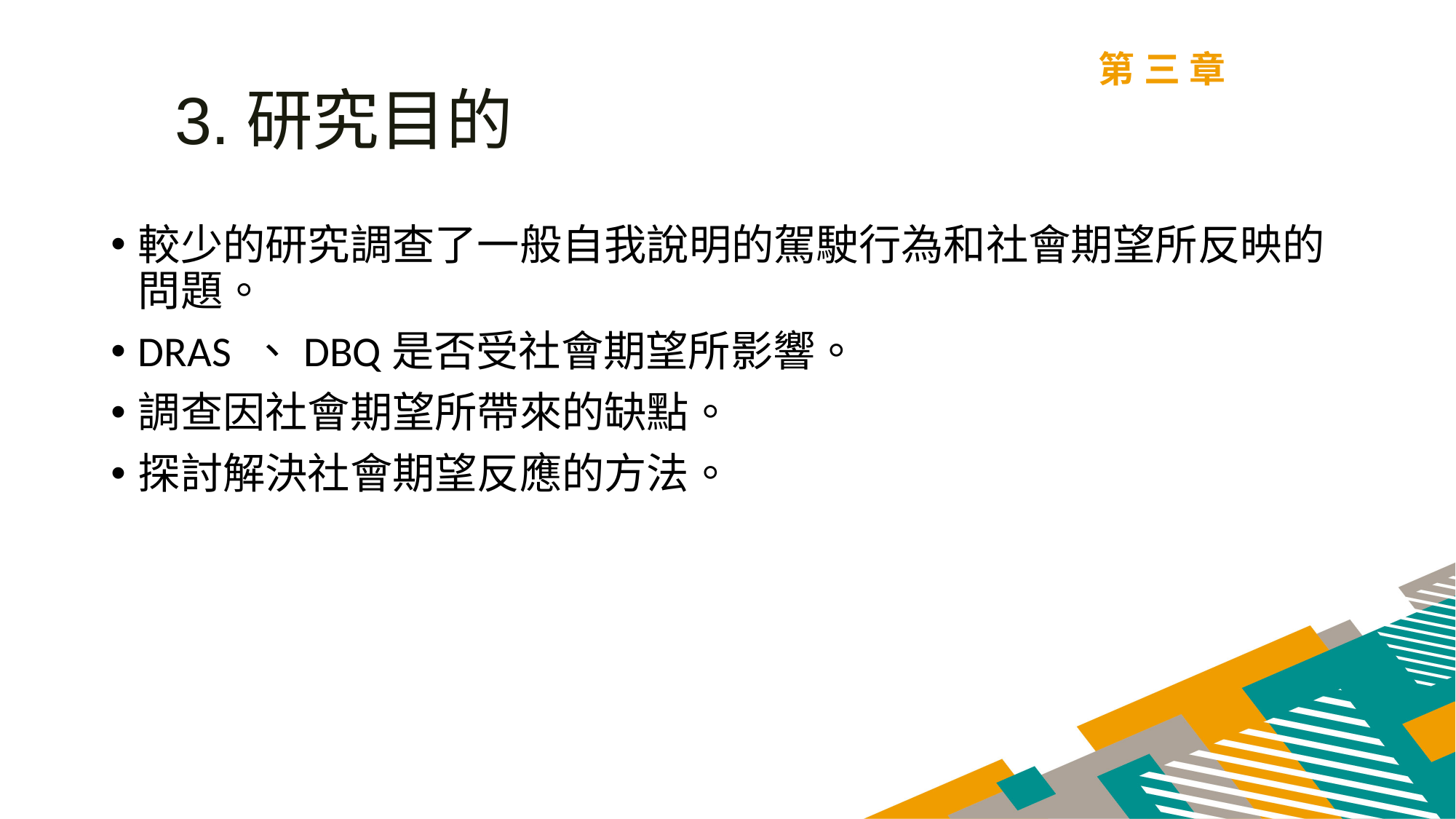

第三章
3.研究目的
較少的研究調查了一般自我說明的駕駛行為和社會期望所反映的問題。
DRAS 、DBQ是否受社會期望所影響。
調查因社會期望所帶來的缺點。
探討解決社會期望反應的方法。